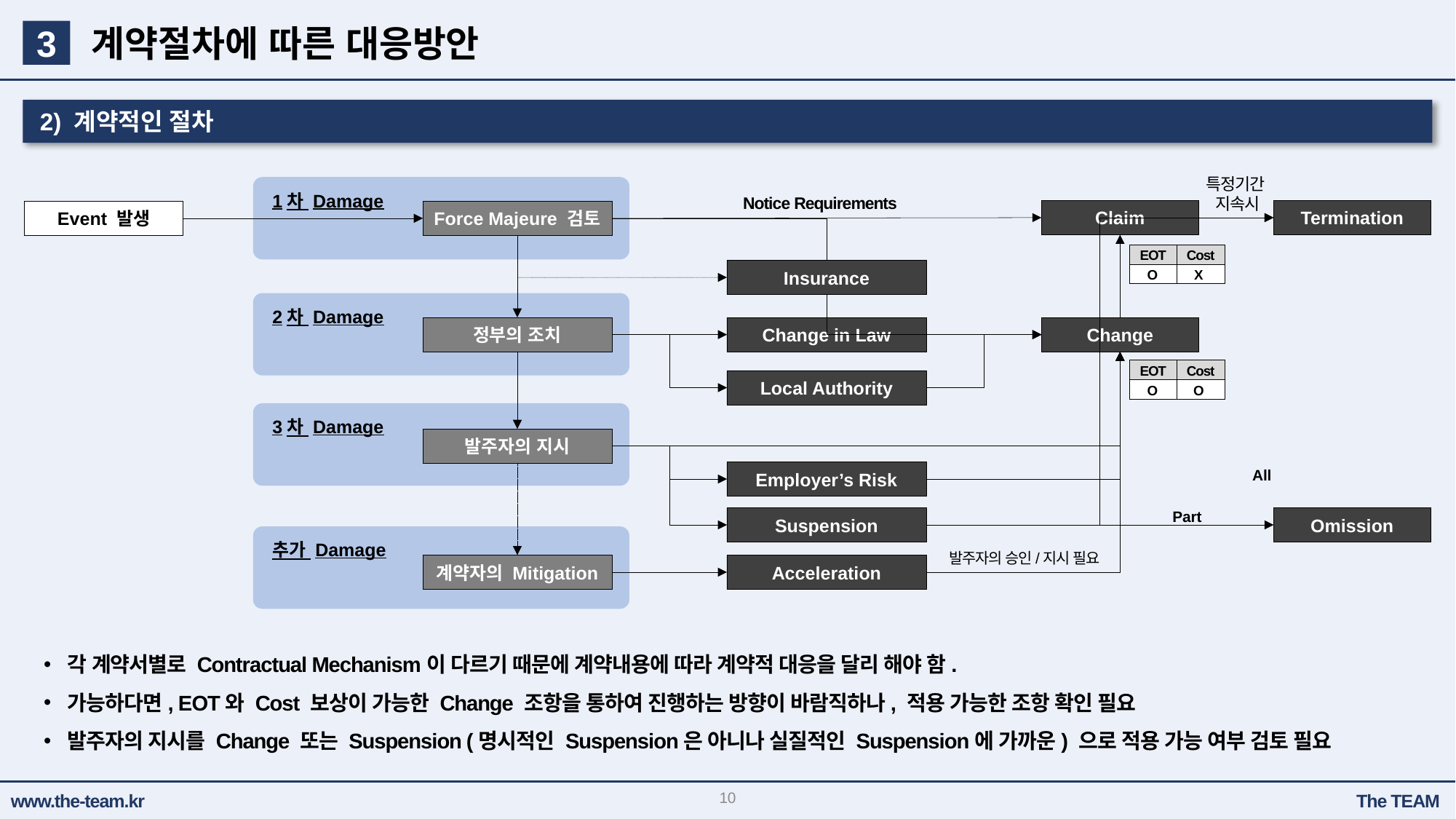

계약절차에 따른 대응방안
3
2) 계약적인 절차
특정기간
지속시

1차 Damage
Notice Requirements
Claim
Termination
Event 발생
Force Majeure 검토
| EOT | Cost |
| --- | --- |
| O | X |
Insurance

2차 Damage
정부의 조치
Change in Law
Change
| EOT | Cost |
| --- | --- |
| O | O |
Local Authority

3차 Damage
발주자의 지시
All
Employer’s Risk
Part
Suspension
Omission

추가 Damage
발주자의 승인/지시 필요
계약자의 Mitigation
Acceleration
각 계약서별로 Contractual Mechanism이 다르기 때문에 계약내용에 따라 계약적 대응을 달리 해야 함.
가능하다면, EOT와 Cost 보상이 가능한 Change 조항을 통하여 진행하는 방향이 바람직하나, 적용 가능한 조항 확인 필요
발주자의 지시를 Change 또는 Suspension (명시적인 Suspension은 아니나 실질적인 Suspension에 가까운) 으로 적용 가능 여부 검토 필요
10